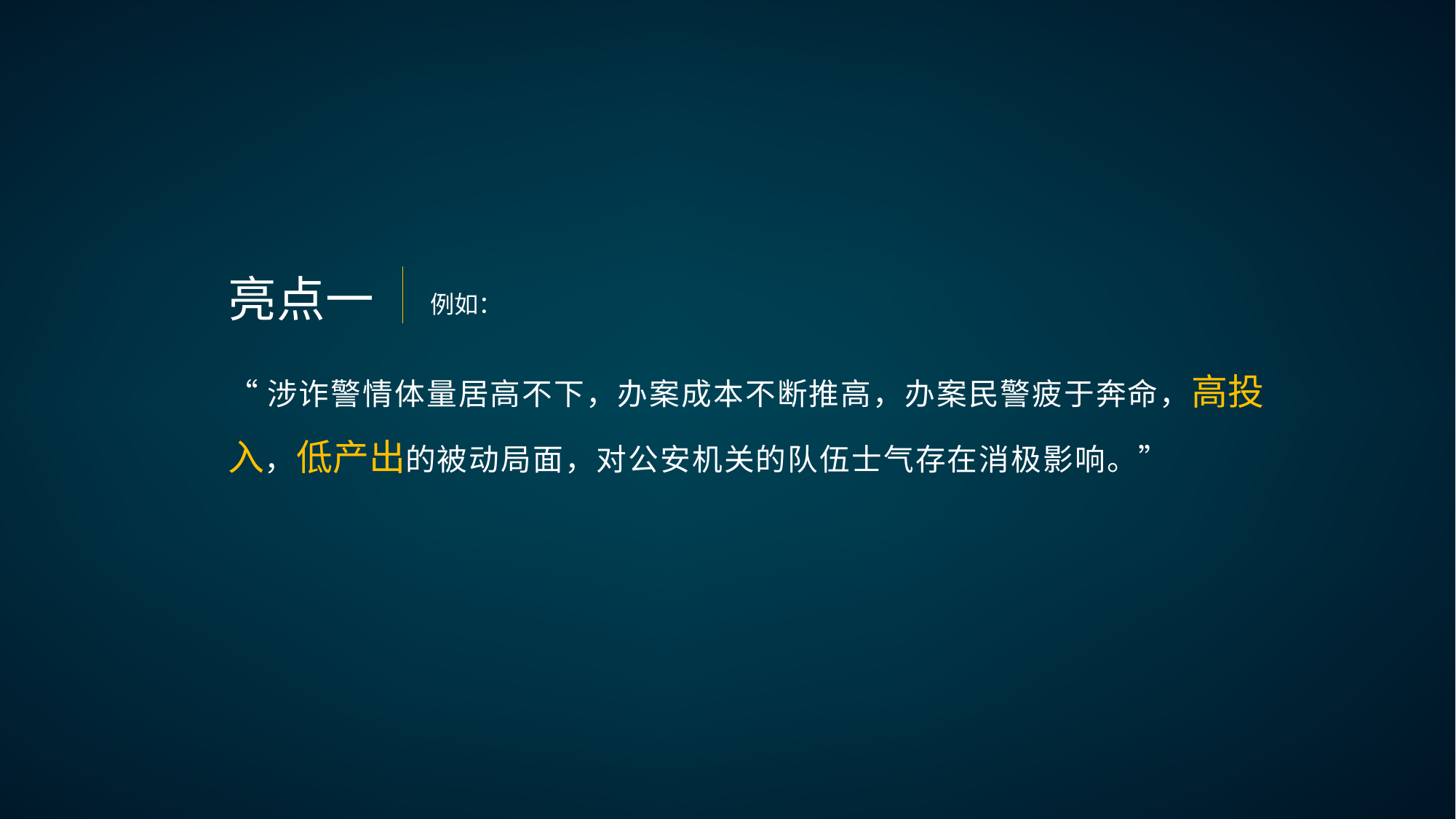

亮点一
例如：
“涉诈警情体量居高不下，办案成本不断推高，办案民警疲于奔命，高投入，低产出的被动局面，对公安机关的队伍士气存在消极影响。”